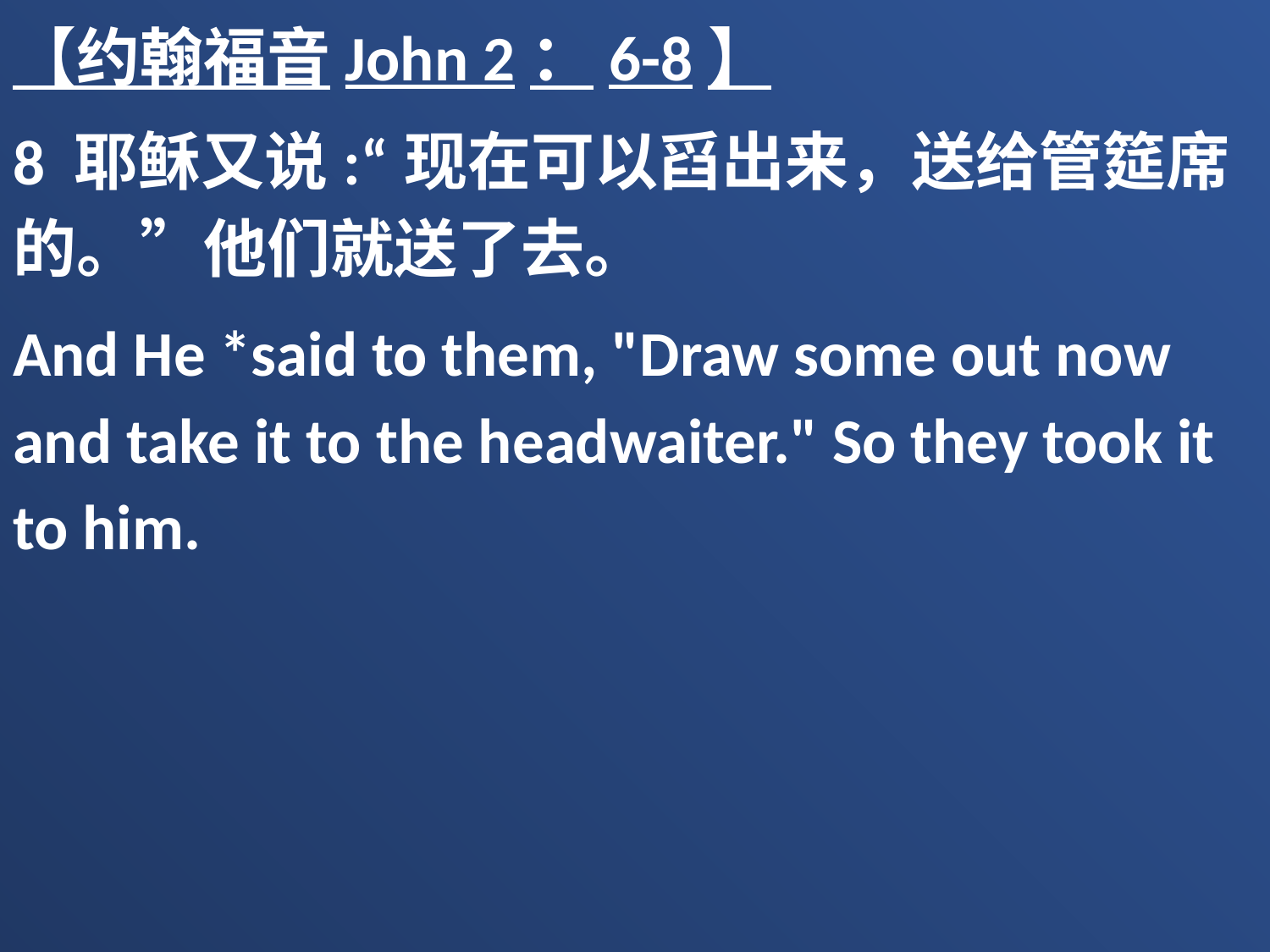

【约翰福音John 2：6-8】
8 耶稣又说:“现在可以舀出来，送给管筵席的。”他们就送了去。
And He *said to them, "Draw some out now and take it to the headwaiter." So they took it to him.